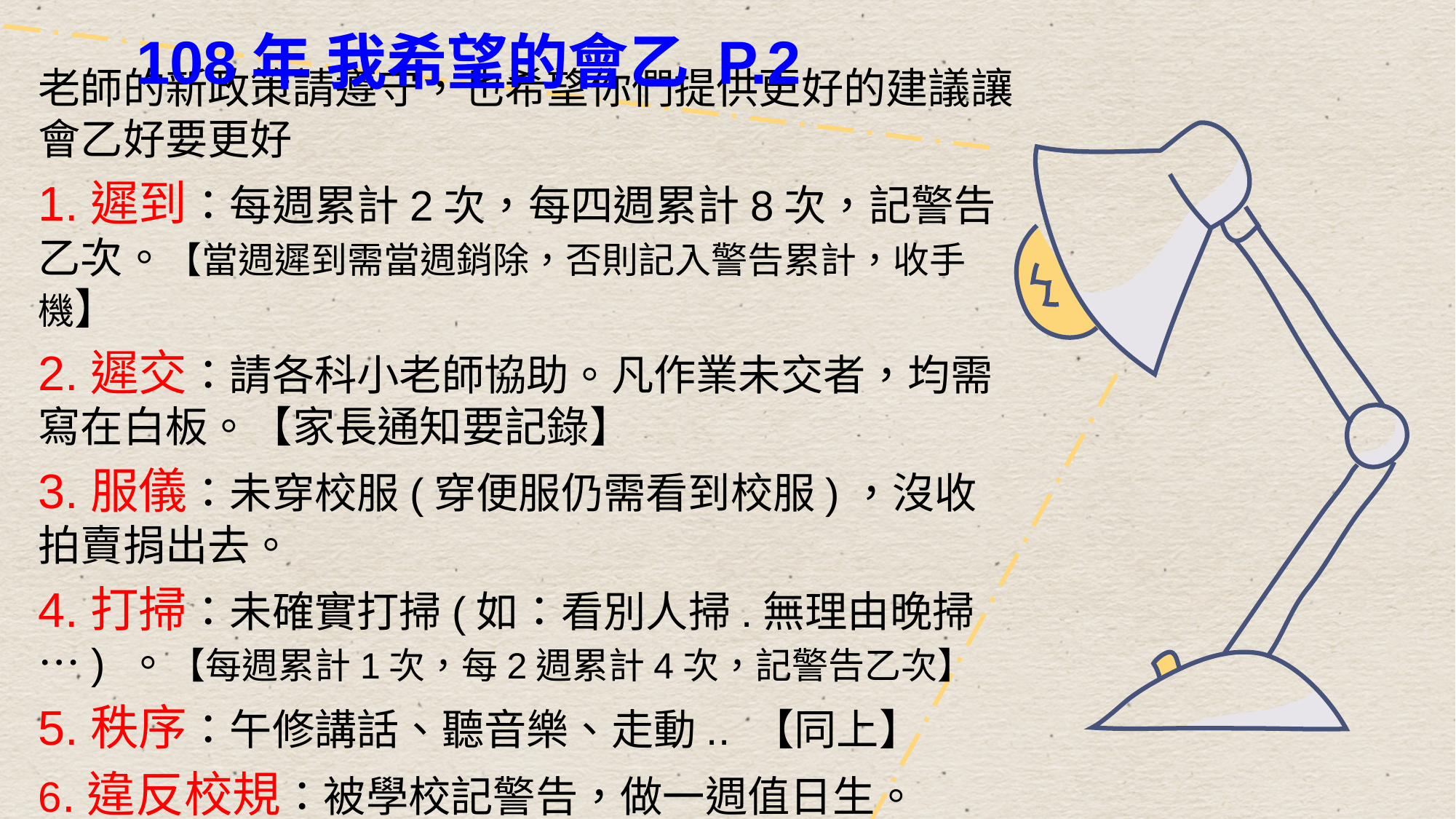

108年 我希望的會乙 P.2
老師的新政策請遵守，也希望你們提供更好的建議讓會乙好要更好
1.遲到：每週累計2次，每四週累計8次，記警告乙次。【當週遲到需當週銷除，否則記入警告累計，收手機】
2.遲交：請各科小老師協助。凡作業未交者，均需寫在白板。【家長通知要記錄】
3.服儀：未穿校服(穿便服仍需看到校服)，沒收拍賣捐出去。
4.打掃：未確實打掃(如：看別人掃.無理由晚掃…) 。【每週累計1次，每2週累計4次，記警告乙次】
5.秩序：午修講話、聽音樂、走動.. 【同上】
6.違反校規：被學校記警告，做一週值日生。